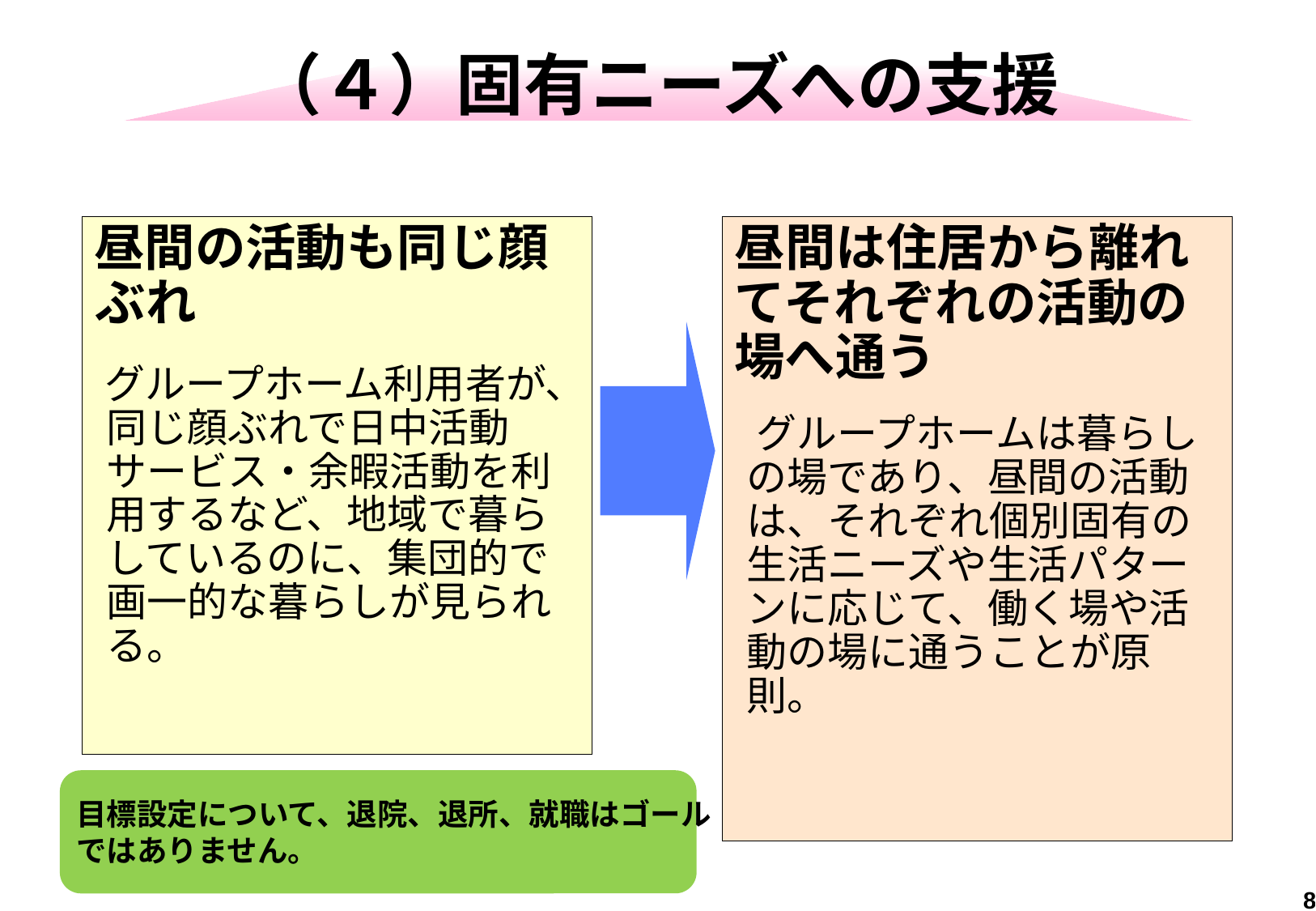

# （４）固有ニーズへの支援

昼間の活動も同じ顔ぶれ

グループホーム利用者が、同じ顔ぶれで日中活動サービス・余暇活動を利用するなど、地域で暮らしているのに、集団的で画一的な暮らしが見られる。
昼間は住居から離れてそれぞれの活動の場へ通う

 グループホームは暮らしの場であり、昼間の活動は、それぞれ個別固有の生活ニーズや生活パターンに応じて、働く場や活動の場に通うことが原則。

目標設定について、退院、退所、就職はゴール
ではありません。
8